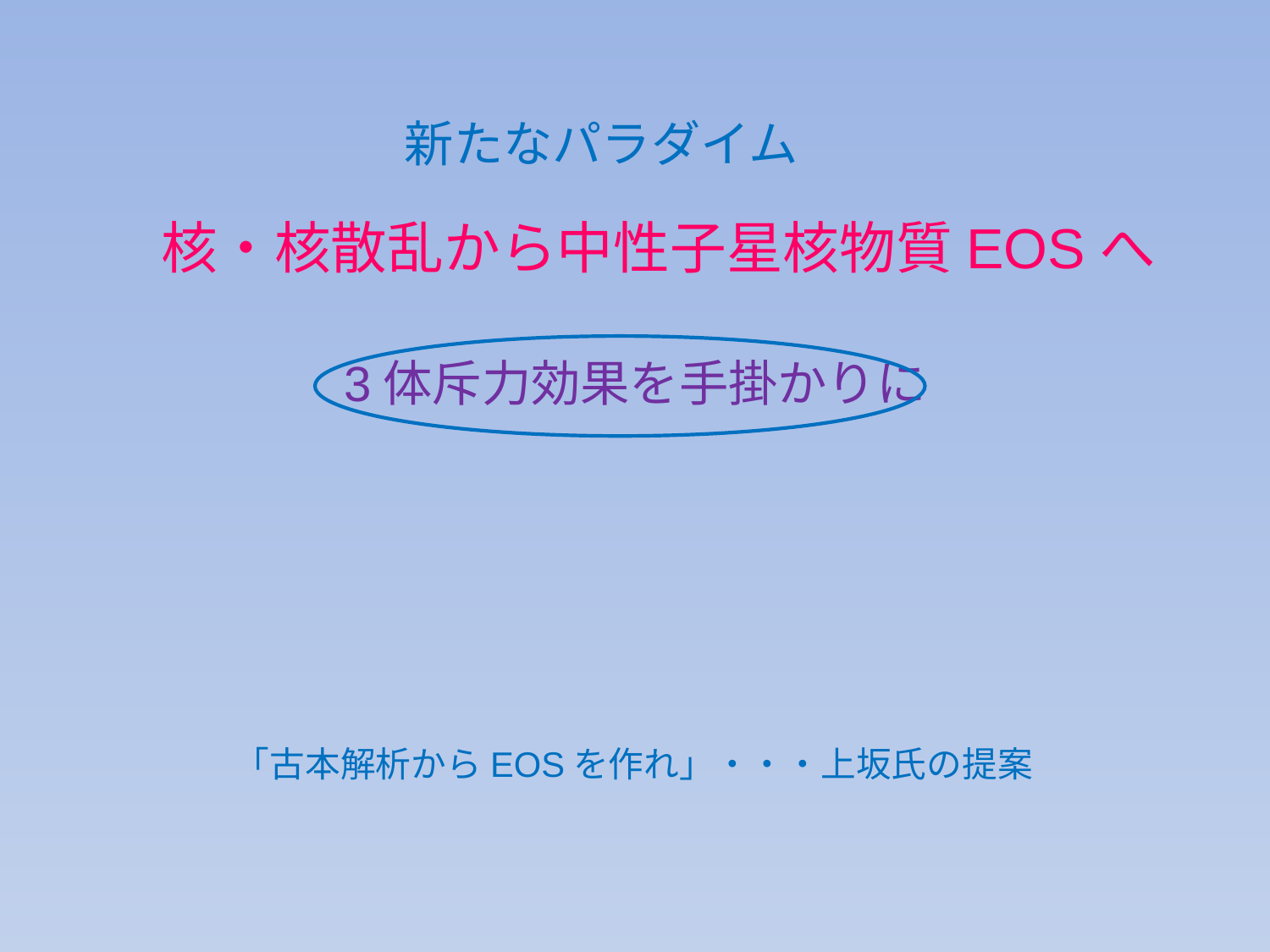

新たなパラダイム
核・核散乱から中性子星核物質EOSへ

3体斥力効果を手掛かりに
「古本解析からEOSを作れ」・・・上坂氏の提案